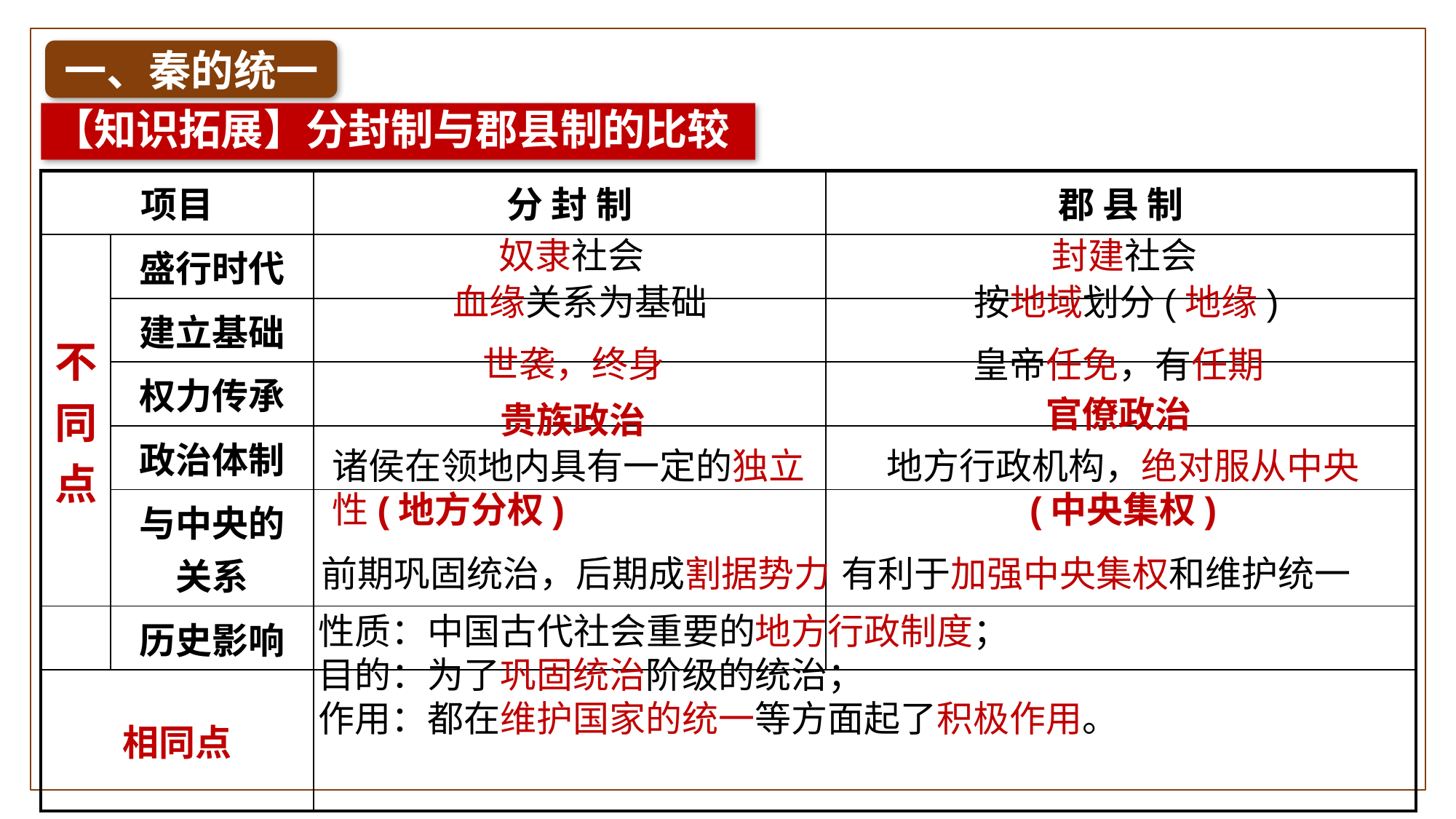

一、秦的统一
【知识拓展】分封制与郡县制的比较
| 项目 |  | 分 封 制 | 郡 县 制 |
| --- | --- | --- | --- |
| 不同点 | 盛行时代 |  |  |
|  | 建立基础 |  |  |
|  | 权力传承 |  |  |
|  | 政治体制 |  |  |
|  | 与中央的关系 |  |  |
|  | 历史影响 |  |  |
| 相同点 |  |  |  |
奴隶社会
封建社会
血缘关系为基础
按地域划分(地缘)
世袭，终身
皇帝任免，有任期
官僚政治
贵族政治
诸侯在领地内具有一定的独立性(地方分权)
地方行政机构，绝对服从中央
(中央集权)
前期巩固统治，后期成割据势力
有利于加强中央集权和维护统一
性质：中国古代社会重要的地方行政制度；
目的：为了巩固统治阶级的统治；
作用：都在维护国家的统一等方面起了积极作用。